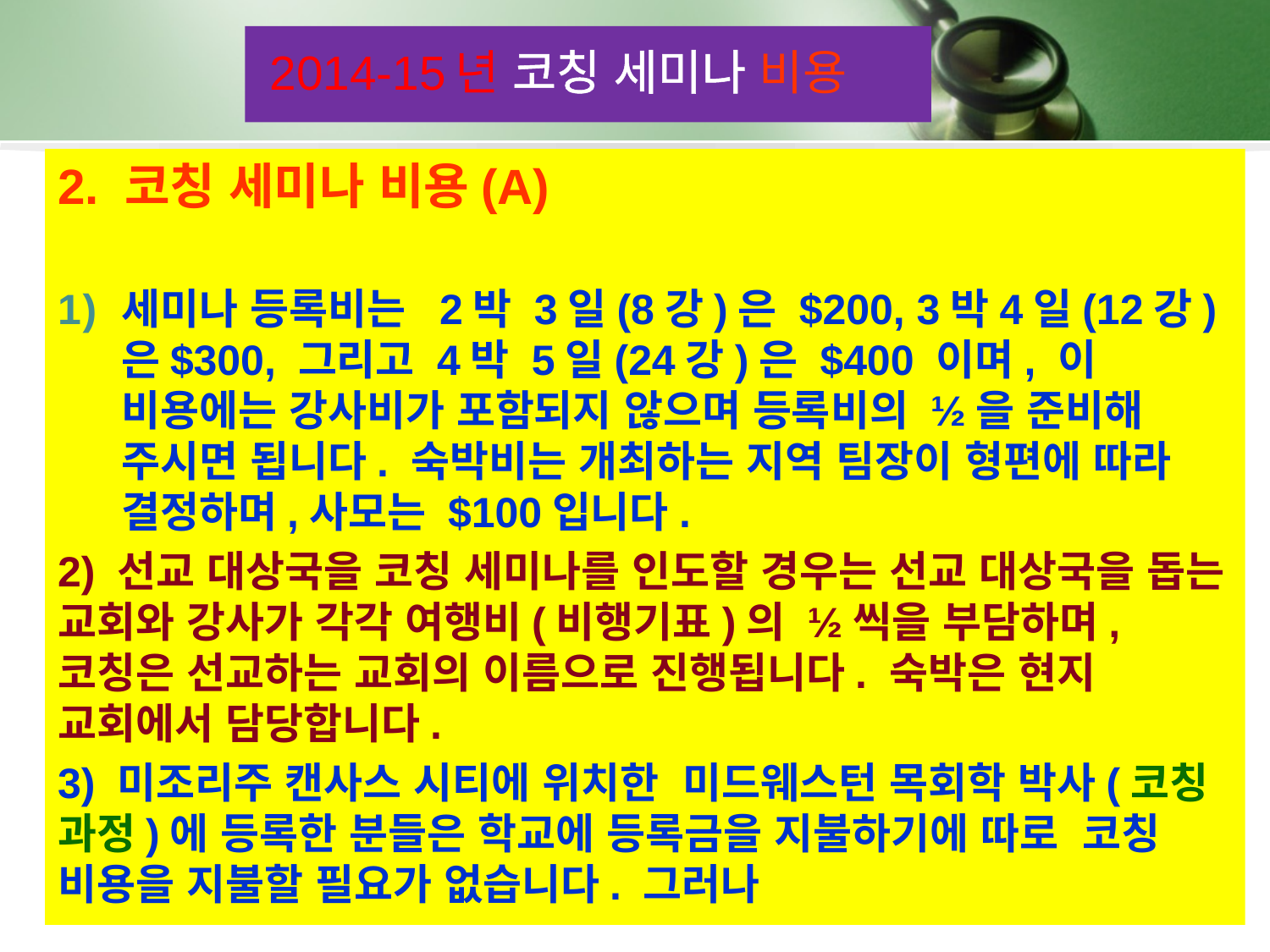

2014-15년 코칭 세미나 비용
2. 코칭 세미나 비용(A)

세미나 등록비는  2박 3일(8강)은 $200, 3박4일(12강)은$300, 그리고 4박 5일(24강)은 $400 이며, 이 비용에는 강사비가 포함되지 않으며 등록비의 ½을 준비해 주시면 됩니다. 숙박비는 개최하는 지역 팀장이 형편에 따라 결정하며,사모는 $100입니다.
2) 선교 대상국을 코칭 세미나를 인도할 경우는 선교 대상국을 돕는 교회와 강사가 각각 여행비(비행기표)의 ½씩을 부담하며,코칭은 선교하는 교회의 이름으로 진행됩니다. 숙박은 현지 교회에서 담당합니다.
3) 미조리주 캔사스 시티에 위치한  미드웨스턴 목회학 박사(코칭 과정)에 등록한 분들은 학교에 등록금을 지불하기에 따로  코칭 비용을 지불할 필요가 없습니다. 그러나